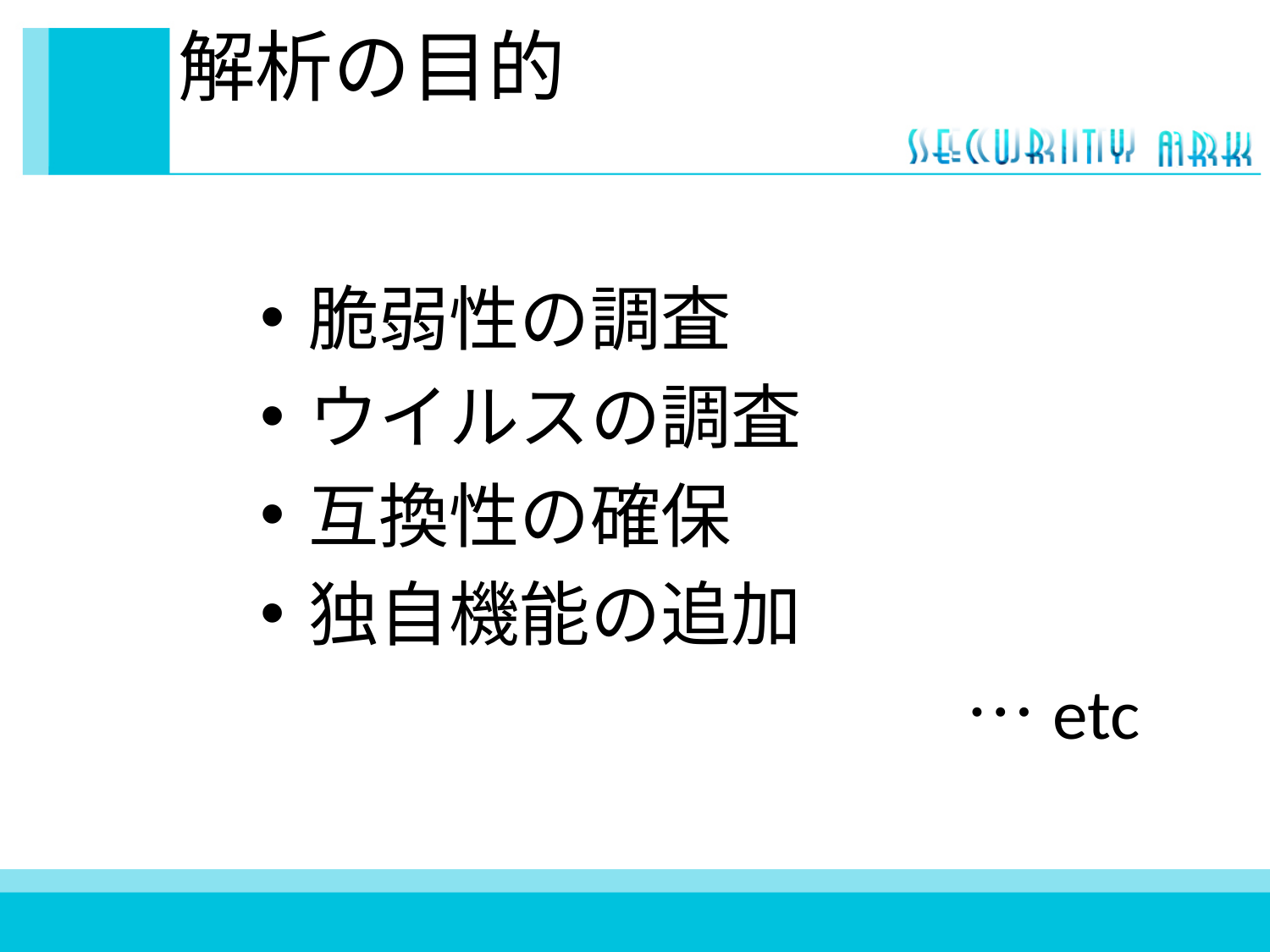

# 解析の目的
脆弱性の調査
ウイルスの調査
互換性の確保
独自機能の追加
　　　　　　　　　　…etc